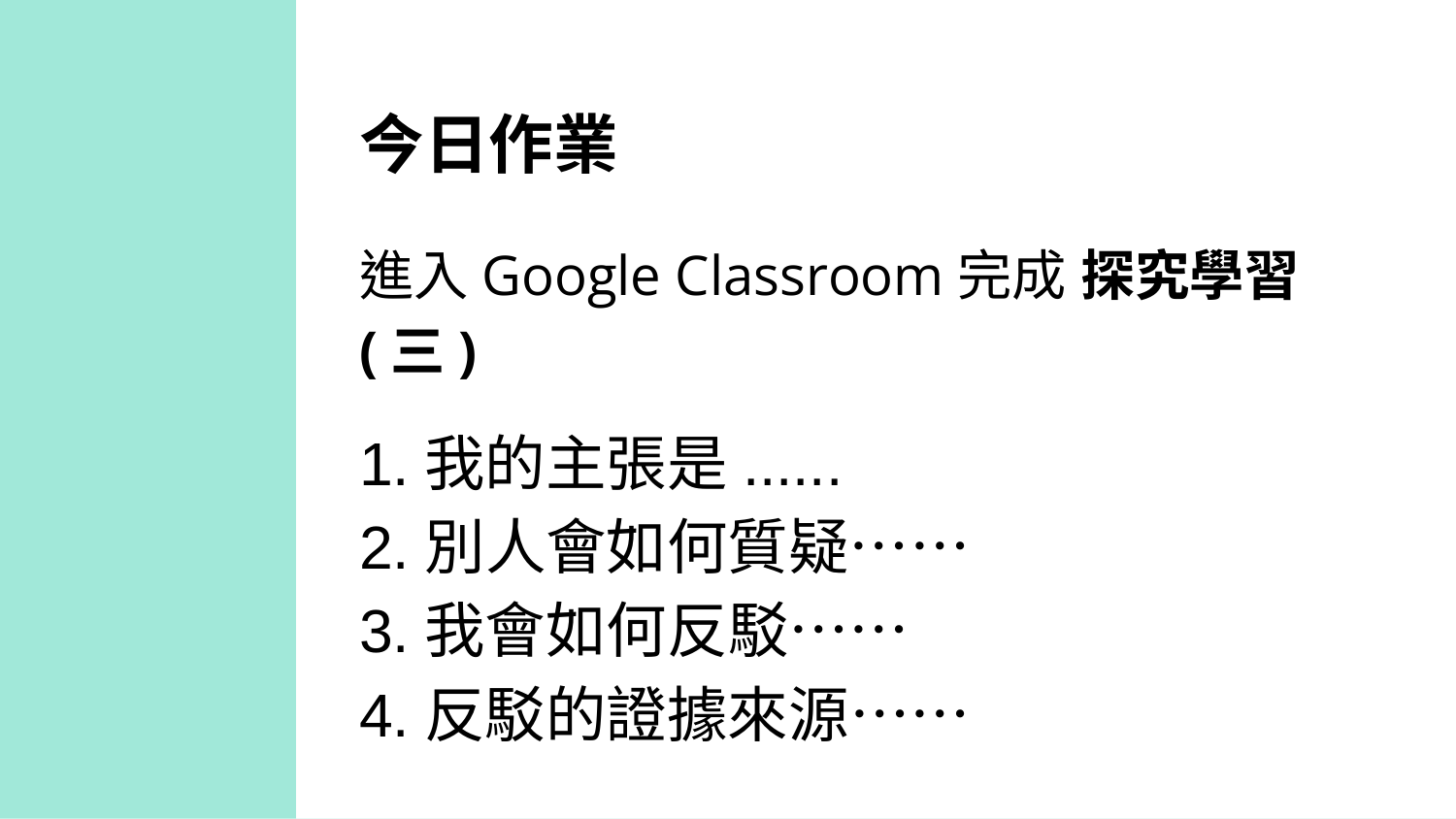

# 今日作業
進入Google Classroom完成 探究學習 (三)
1.我的主張是......
2.別人會如何質疑……
3.我會如何反駁……
4.反駁的證據來源……